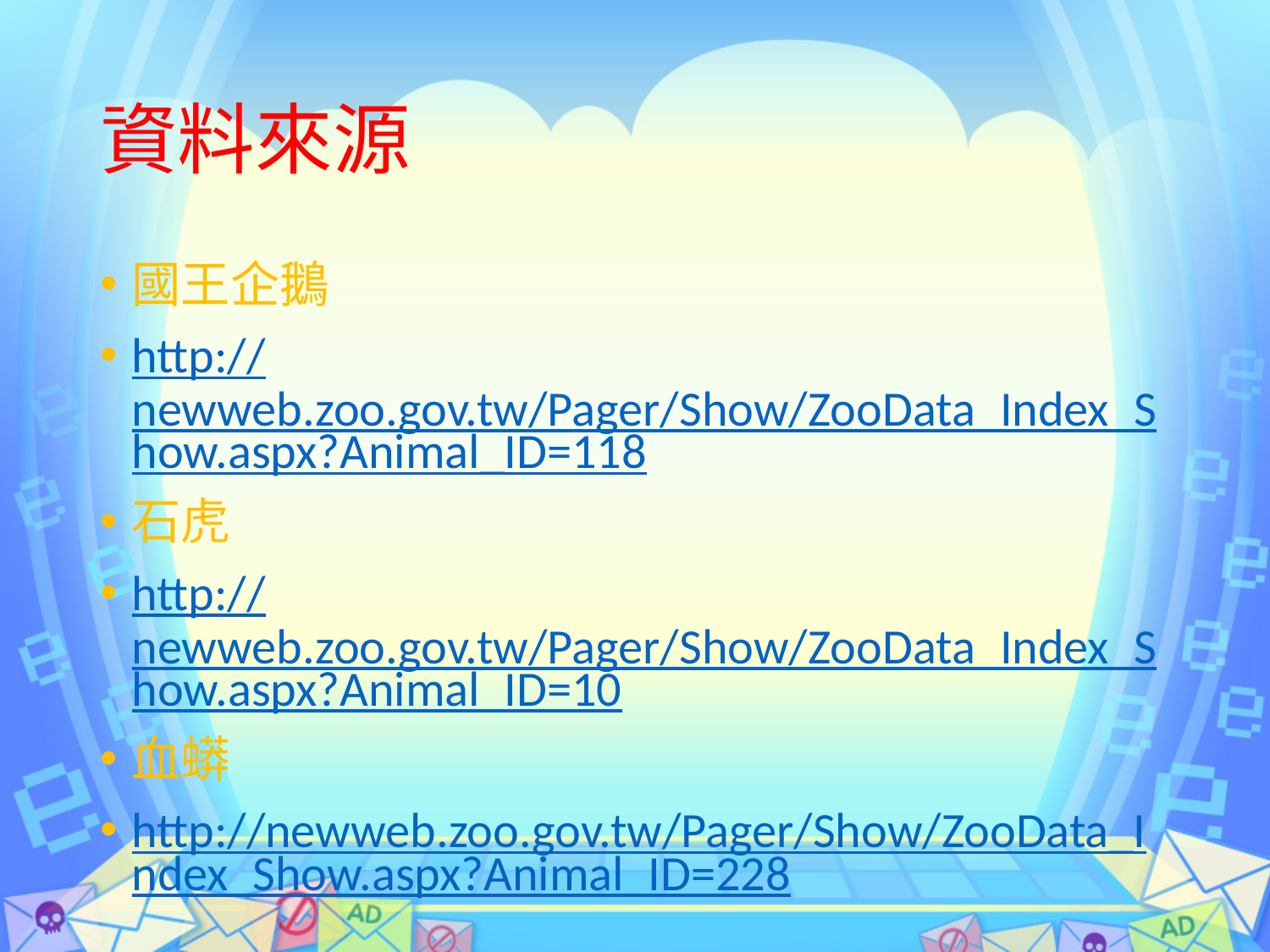

# 資料來源
國王企鵝
http://newweb.zoo.gov.tw/Pager/Show/ZooData_Index_Show.aspx?Animal_ID=118
石虎
http://newweb.zoo.gov.tw/Pager/Show/ZooData_Index_Show.aspx?Animal_ID=10
血蟒
http://newweb.zoo.gov.tw/Pager/Show/ZooData_Index_Show.aspx?Animal_ID=228